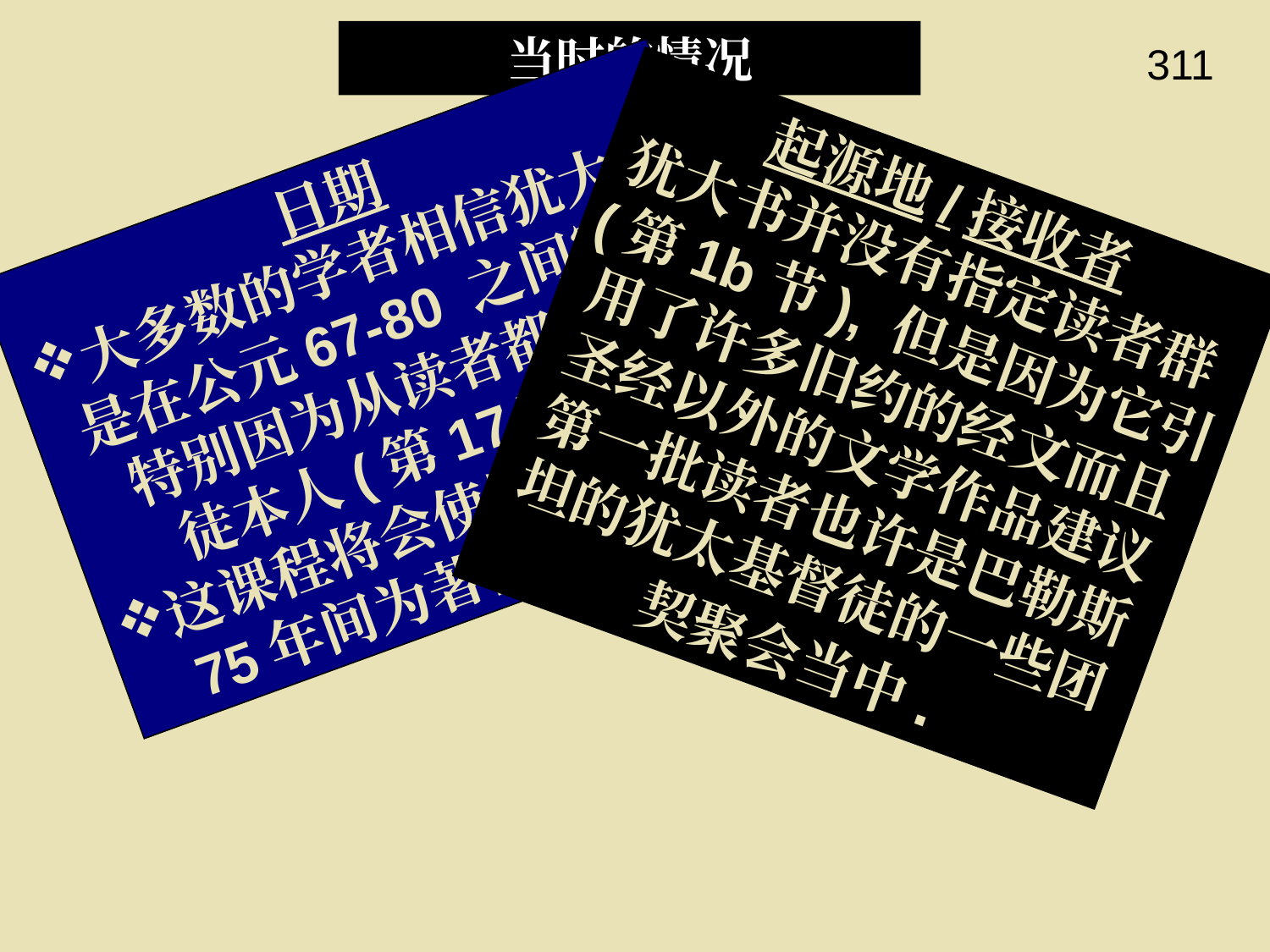

当时的情况
311
日期
大多数的学者相信犹大书是在公元67-80 之间写的, 特别因为从读者都听过使徒本人(第17节) 。
这课程将会使用大约公元75年间为著作的日期。
起源地/接收者
犹大书并没有指定读者群(第1b节), 但是因为它引用了许多旧约的经文而且圣经以外的文学作品建议第一批读者也许是巴勒斯坦的犹太基督徒的一些团契聚会当中.